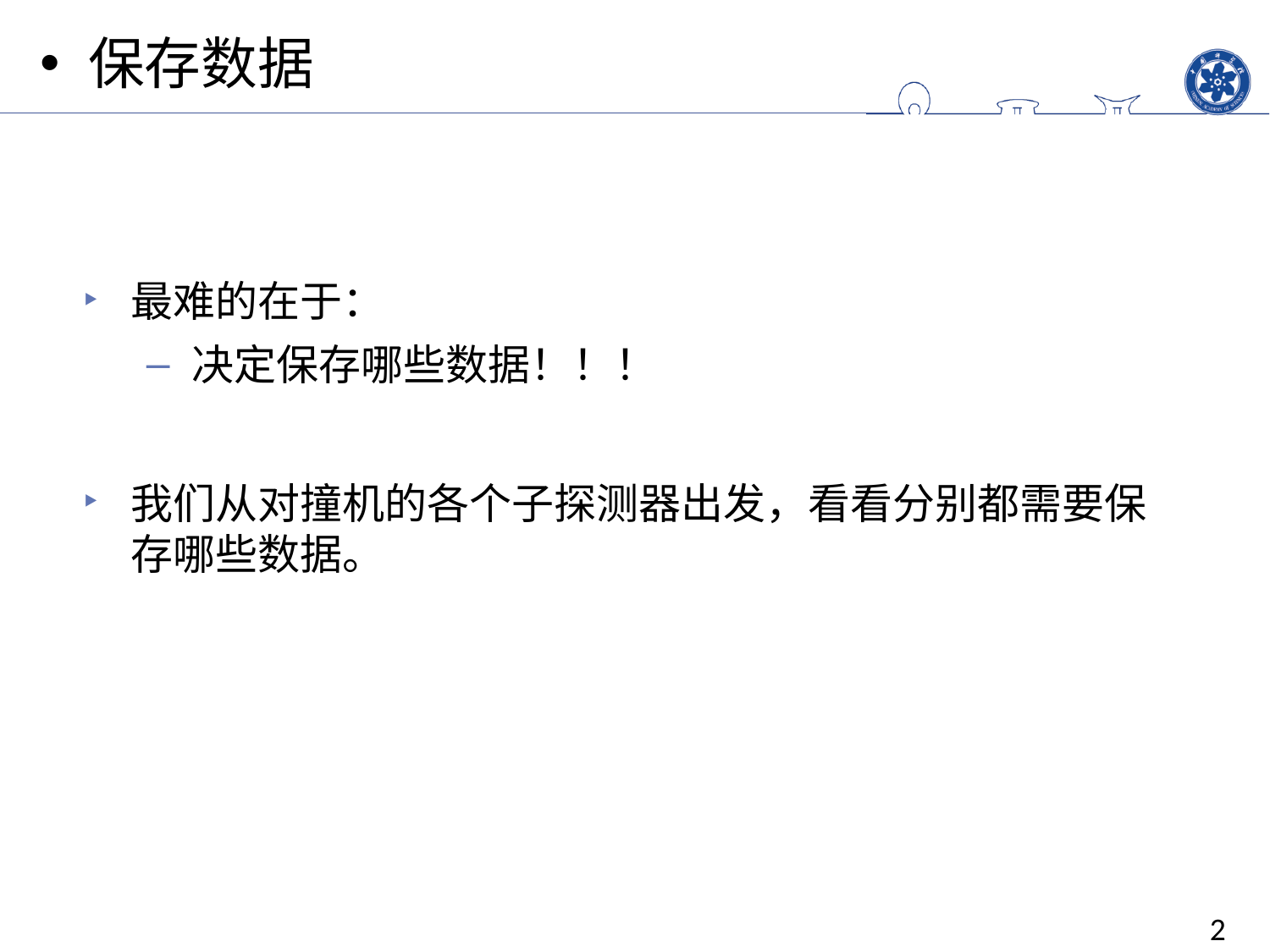

保存数据
最难的在于：
决定保存哪些数据！！！

我们从对撞机的各个子探测器出发，看看分别都需要保存哪些数据。
2